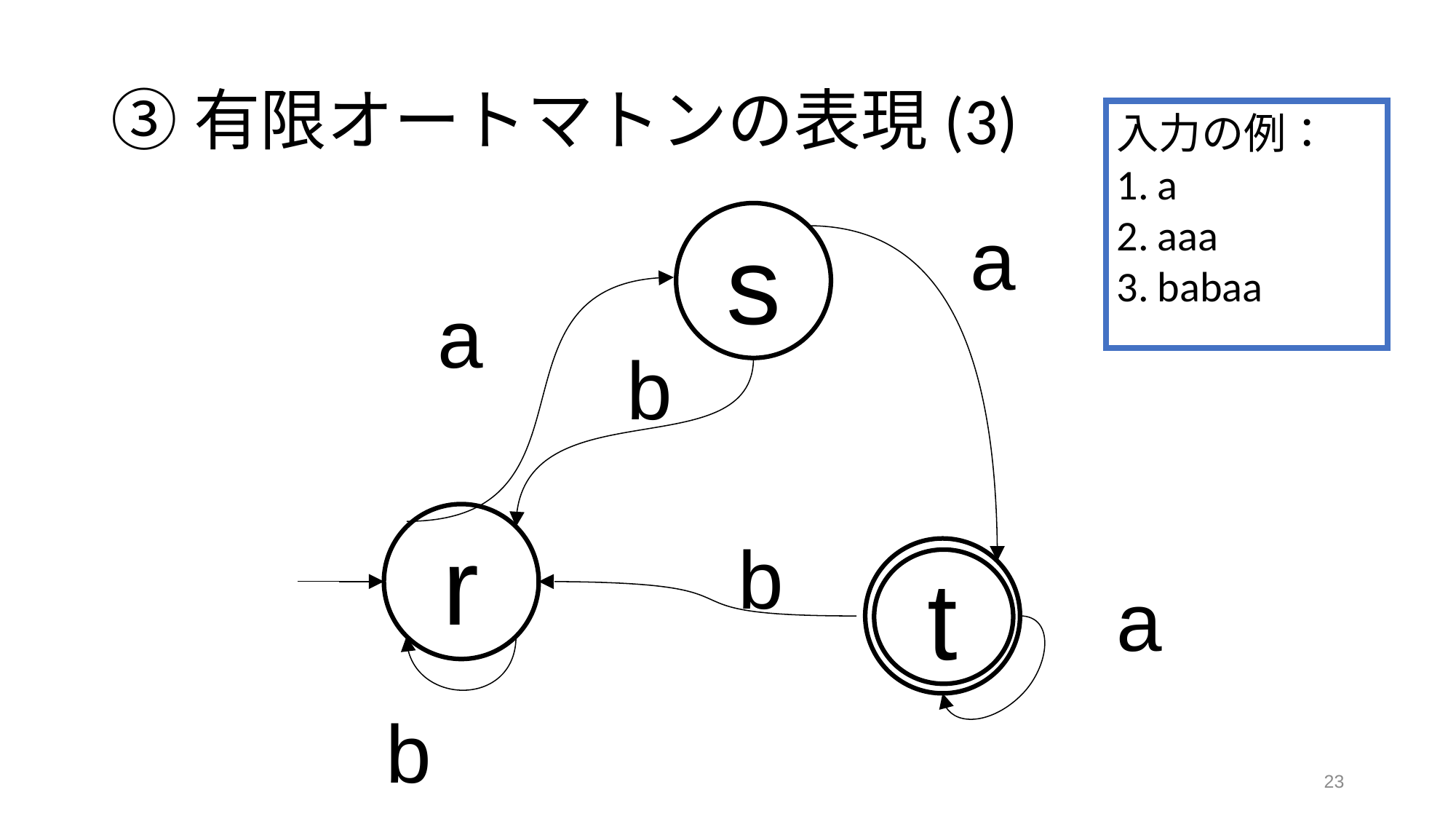

# ③有限オートマトンの表現(3)
入力の例：
a
aaa
babaa

a
s
a
b
r
b

t

a
b
23